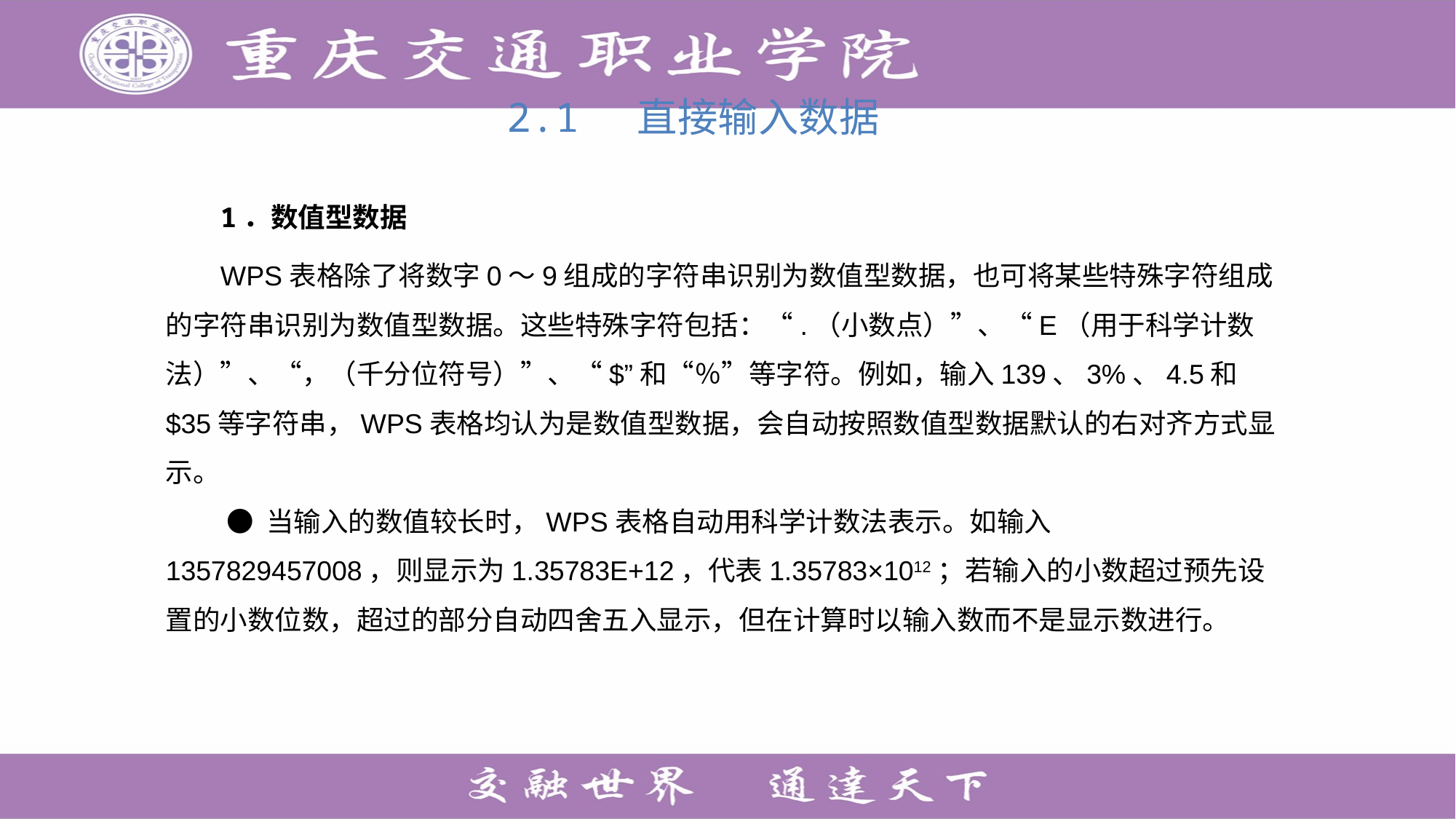

# 2.1  直接输入数据
1．数值型数据
WPS表格除了将数字0～9组成的字符串识别为数值型数据，也可将某些特殊字符组成的字符串识别为数值型数据。这些特殊字符包括：“.（小数点）”、“E（用于科学计数法）”、“，（千分位符号）”、“$”和“％”等字符。例如，输入139、3%、4.5和$35等字符串，WPS表格均认为是数值型数据，会自动按照数值型数据默认的右对齐方式显示。
 ● 当输入的数值较长时，WPS表格自动用科学计数法表示。如输入1357829457008，则显示为1.35783E+12，代表1.35783×1012；若输入的小数超过预先设置的小数位数，超过的部分自动四舍五入显示，但在计算时以输入数而不是显示数进行。